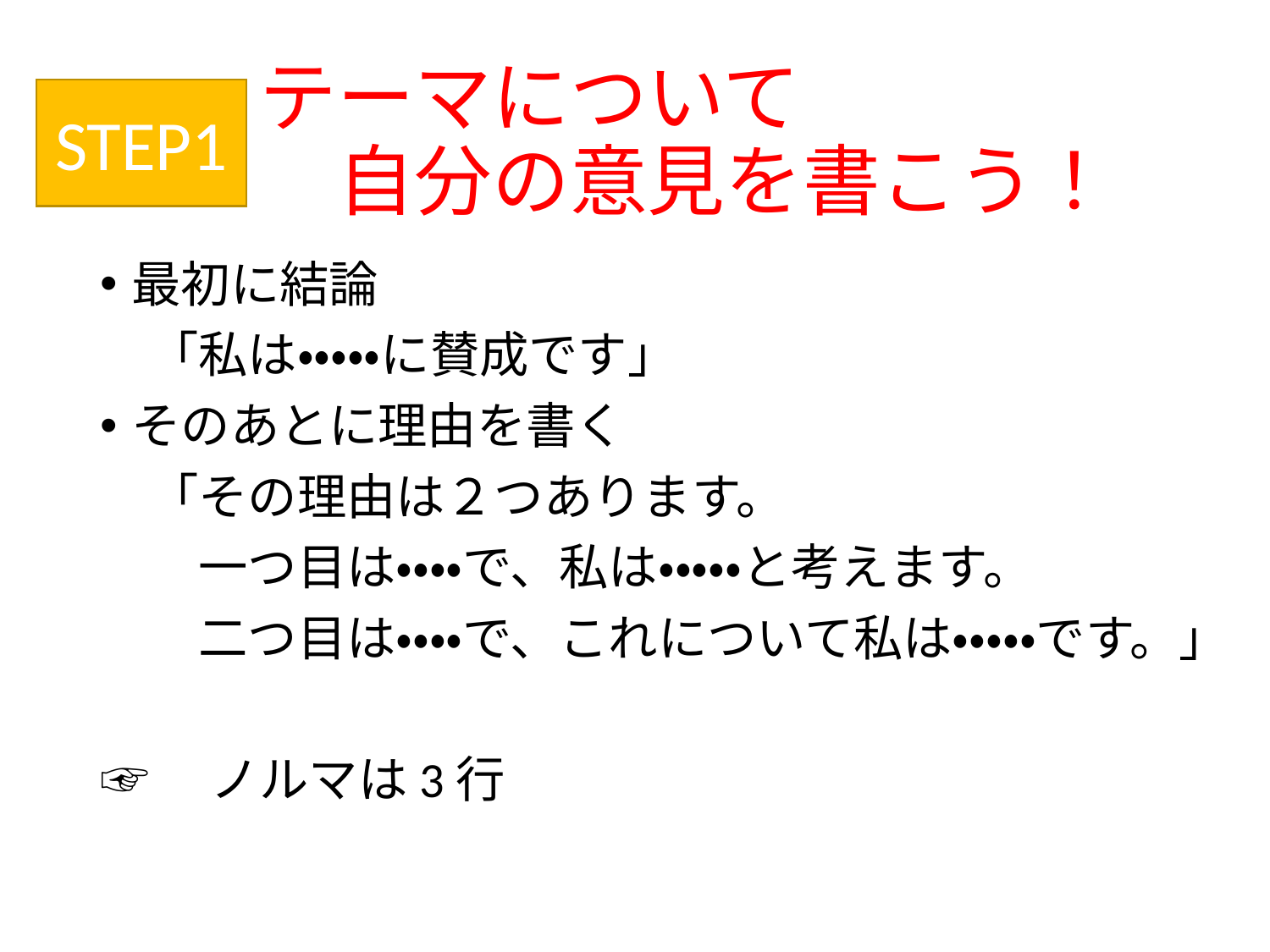

# テーマについて 　自分の意見を書こう！
STEP1
最初に結論
　「私は・・・・・に賛成です」
そのあとに理由を書く
　「その理由は２つあります。
　　一つ目は・・・・で、私は・・・・・と考えます。
　　二つ目は・・・・で、これについて私は・・・・・です。」

☞　ノルマは3行